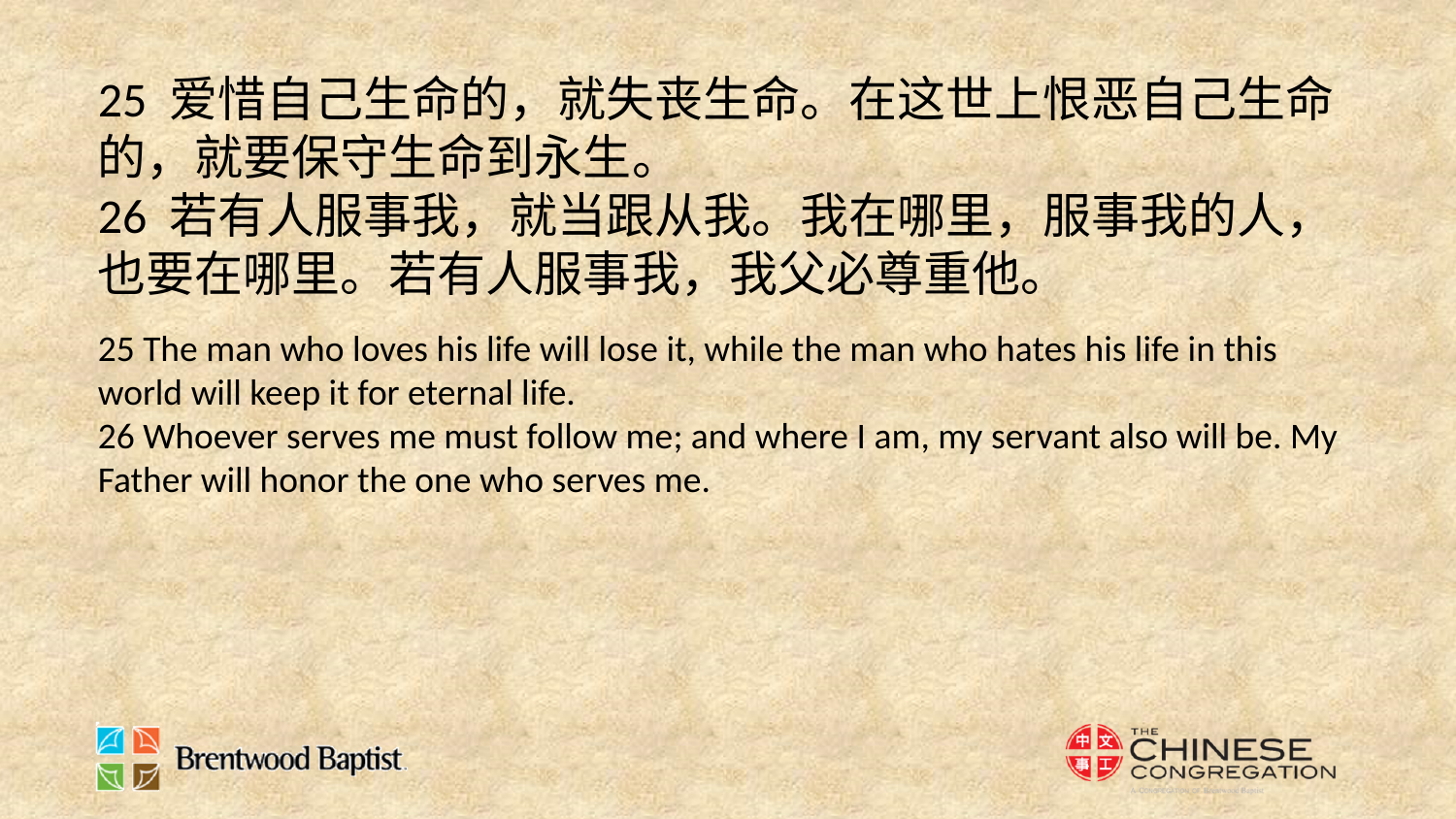

25 爱惜自己生命的，就失丧生命。在这世上恨恶自己生命的，就要保守生命到永生。
26 若有人服事我，就当跟从我。我在哪里，服事我的人，也要在哪里。若有人服事我，我父必尊重他。

25 The man who loves his life will lose it, while the man who hates his life in this world will keep it for eternal life.
26 Whoever serves me must follow me; and where I am, my servant also will be. My Father will honor the one who serves me.